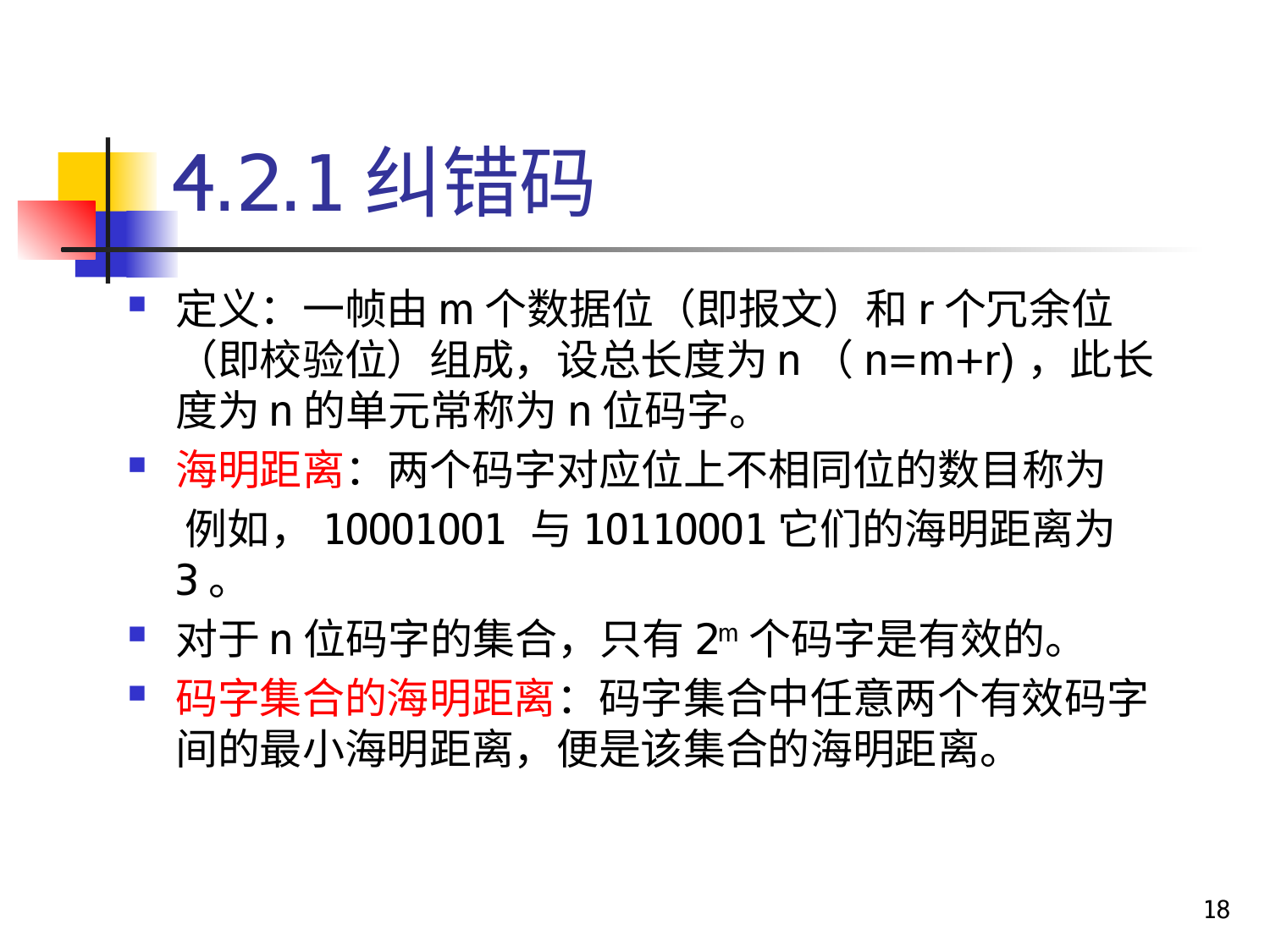

# 4.2.1纠错码
定义：一帧由m个数据位（即报文）和r个冗余位（即校验位）组成，设总长度为n（n=m+r)，此长度为n的单元常称为n位码字。
海明距离：两个码字对应位上不相同位的数目称为
     例如，10001001 与10110001它们的海明距离为3。
对于n位码字的集合，只有2m个码字是有效的。
码字集合的海明距离：码字集合中任意两个有效码字间的最小海明距离，便是该集合的海明距离。
18